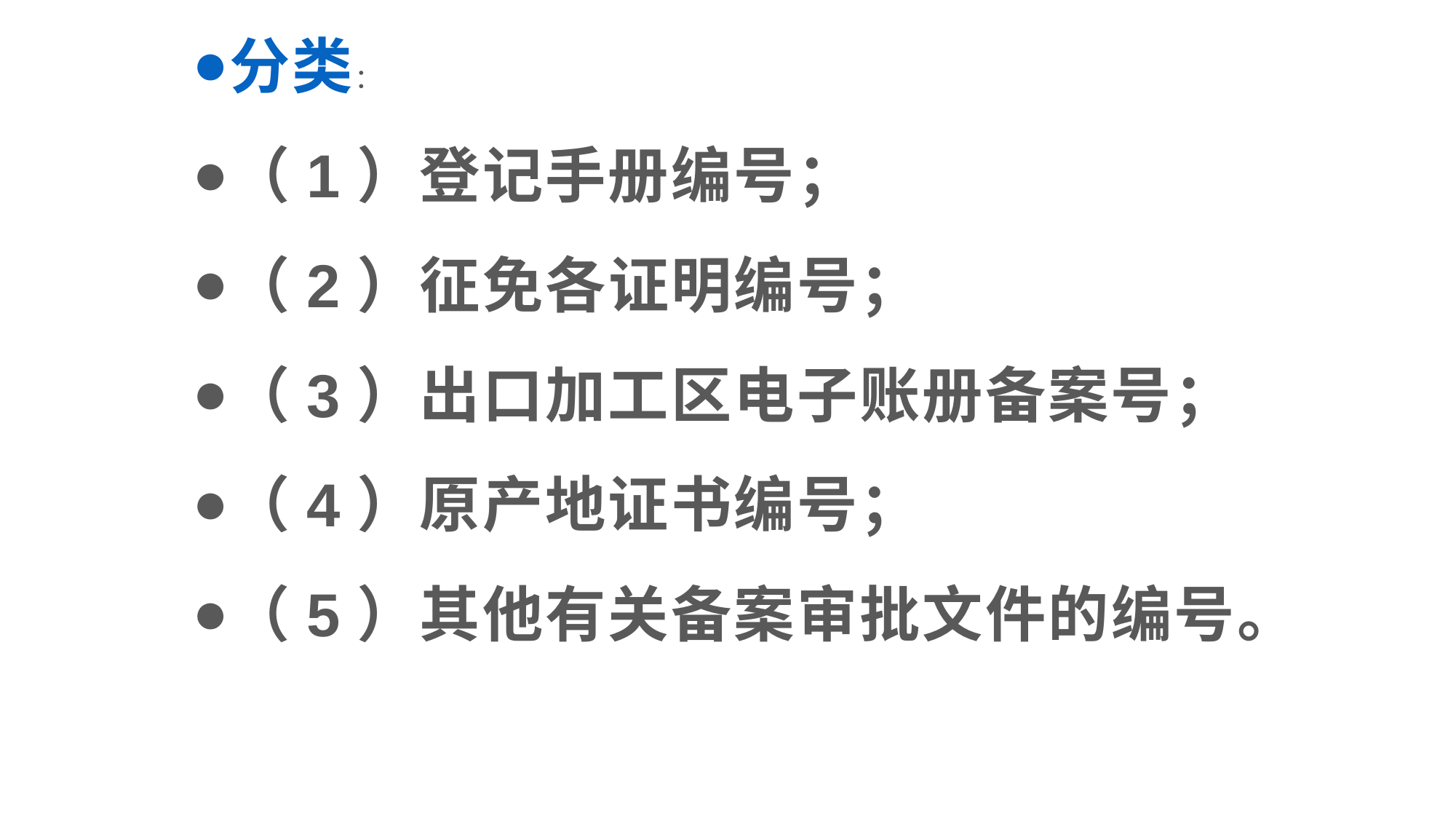

分类：
（1）登记手册编号；
（2）征免各证明编号；
（3）出口加工区电子账册备案号；
（4）原产地证书编号；
（5）其他有关备案审批文件的编号。